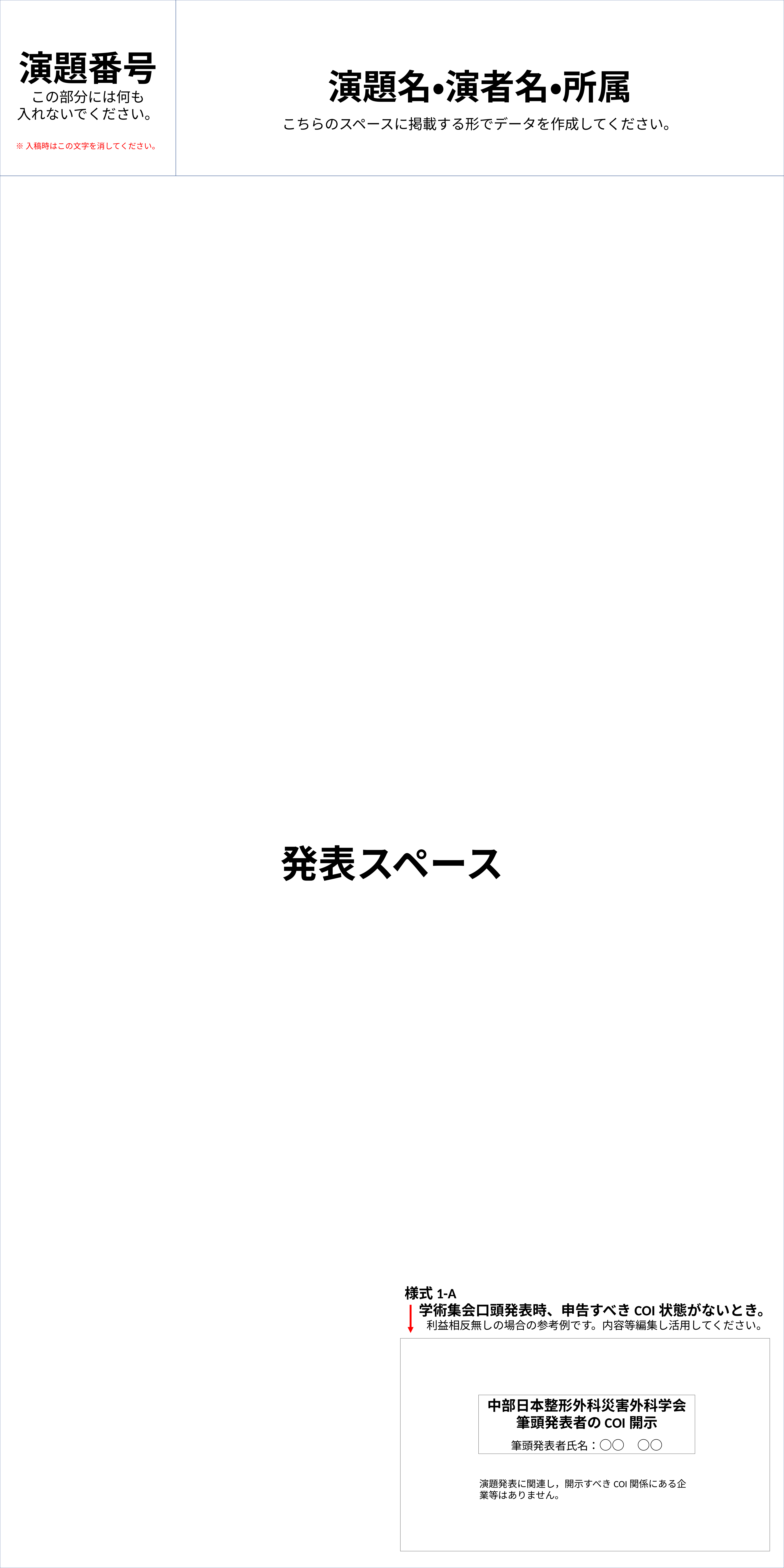

演題番号
この部分には何も
入れないでください。

※入稿時はこの文字を消してください。
演題名・演者名・所属
こちらのスペースに掲載する形でデータを作成してください。
発表スペース

様式1-A
　学術集会口頭発表時、申告すべきCOI状態がないとき。
　　利益相反無しの場合の参考例です。内容等編集し活用してください。

中部日本整形外科災害外科学会筆頭発表者のCOI開示

筆頭発表者氏名：○○　○○
演題発表に関連し，開示すべきCOI関係にある企業等はありません。